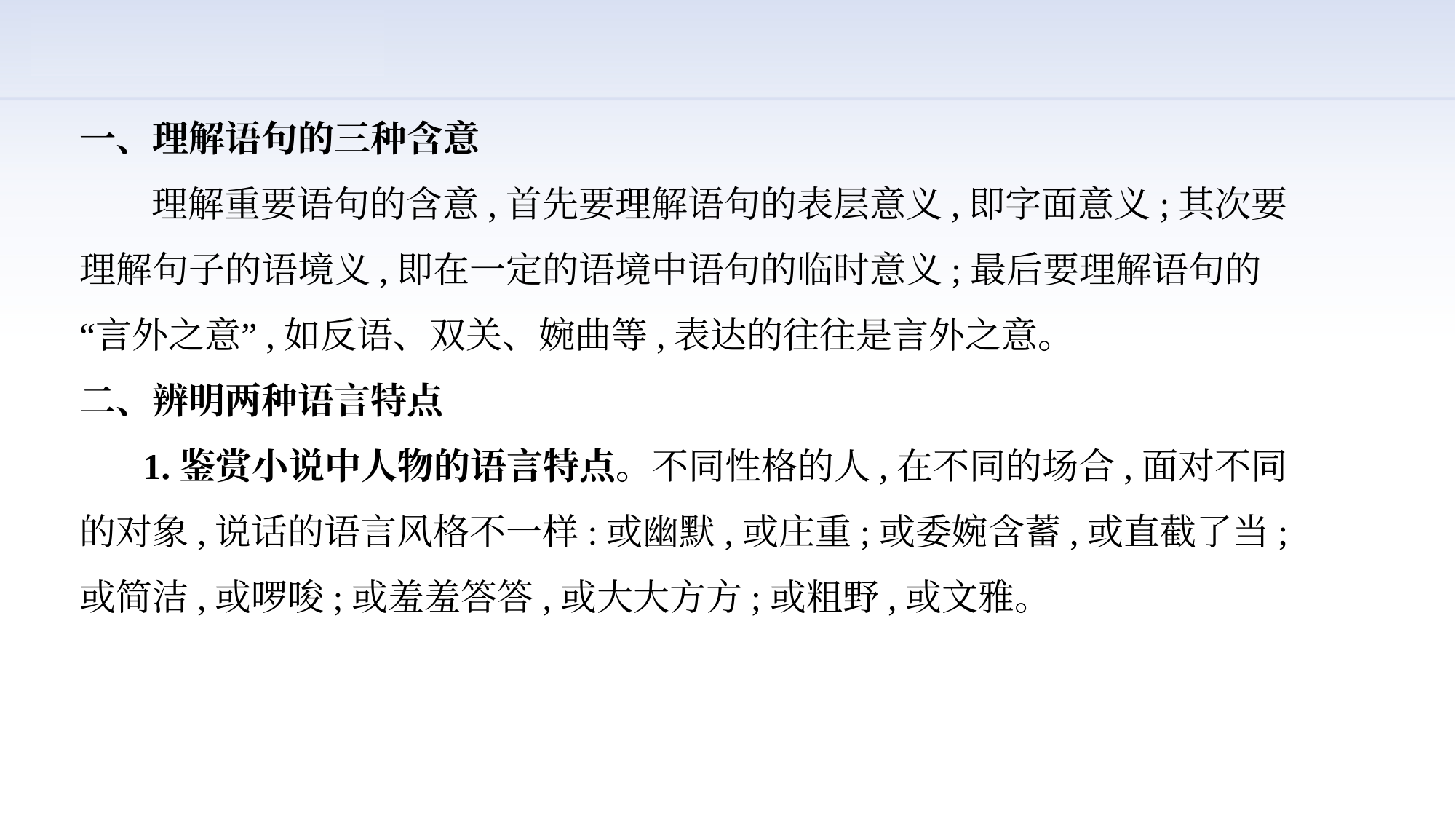

一、理解语句的三种含意
       理解重要语句的含意,首先要理解语句的表层意义,即字面意义;其次要理解句子的语境义,即在一定的语境中语句的临时意义;最后要理解语句的“言外之意”,如反语、双关、婉曲等,表达的往往是言外之意。
二、辨明两种语言特点
       1.鉴赏小说中人物的语言特点。不同性格的人,在不同的场合,面对不同的对象,说话的语言风格不一样:或幽默,或庄重;或委婉含蓄,或直截了当;或简洁,或啰唆;或羞羞答答,或大大方方;或粗野,或文雅。